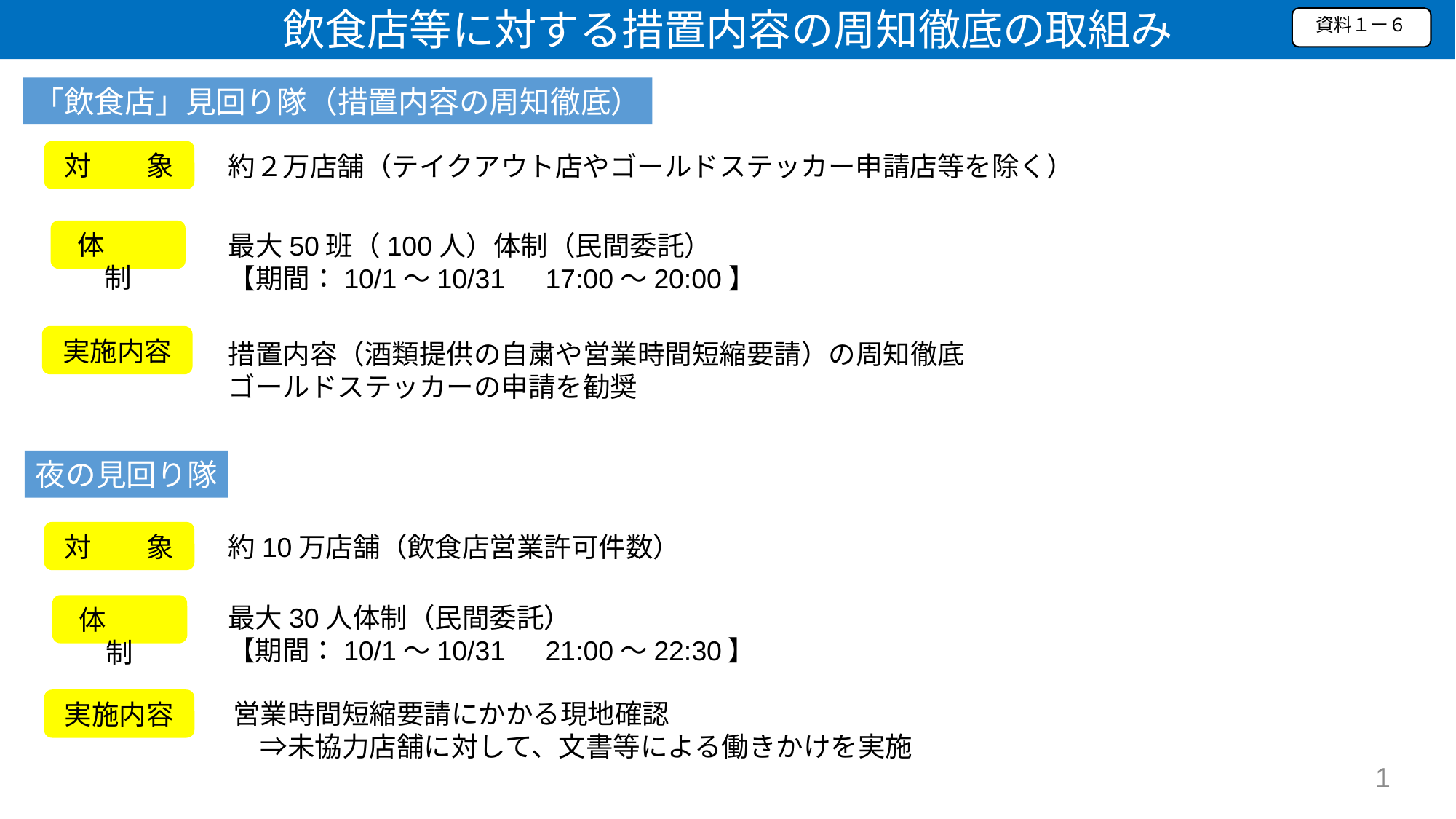

飲食店等に対する措置内容の周知徹底の取組み
資料１ー６
「飲食店」見回り隊（措置内容の周知徹底）
対　　象
約２万店舗（テイクアウト店やゴールドステッカー申請店等を除く）
体　　制
最大50班（100人）体制（民間委託）
【期間：10/1～10/31　17:00～20:00】
実施内容
措置内容（酒類提供の自粛や営業時間短縮要請）の周知徹底
ゴールドステッカーの申請を勧奨
夜の見回り隊
対　　象
約10万店舗（飲食店営業許可件数）
体　　制
最大30人体制（民間委託）
【期間：10/1～10/31　21:00～22:30】
実施内容
営業時間短縮要請にかかる現地確認
　⇒未協力店舗に対して、文書等による働きかけを実施
1